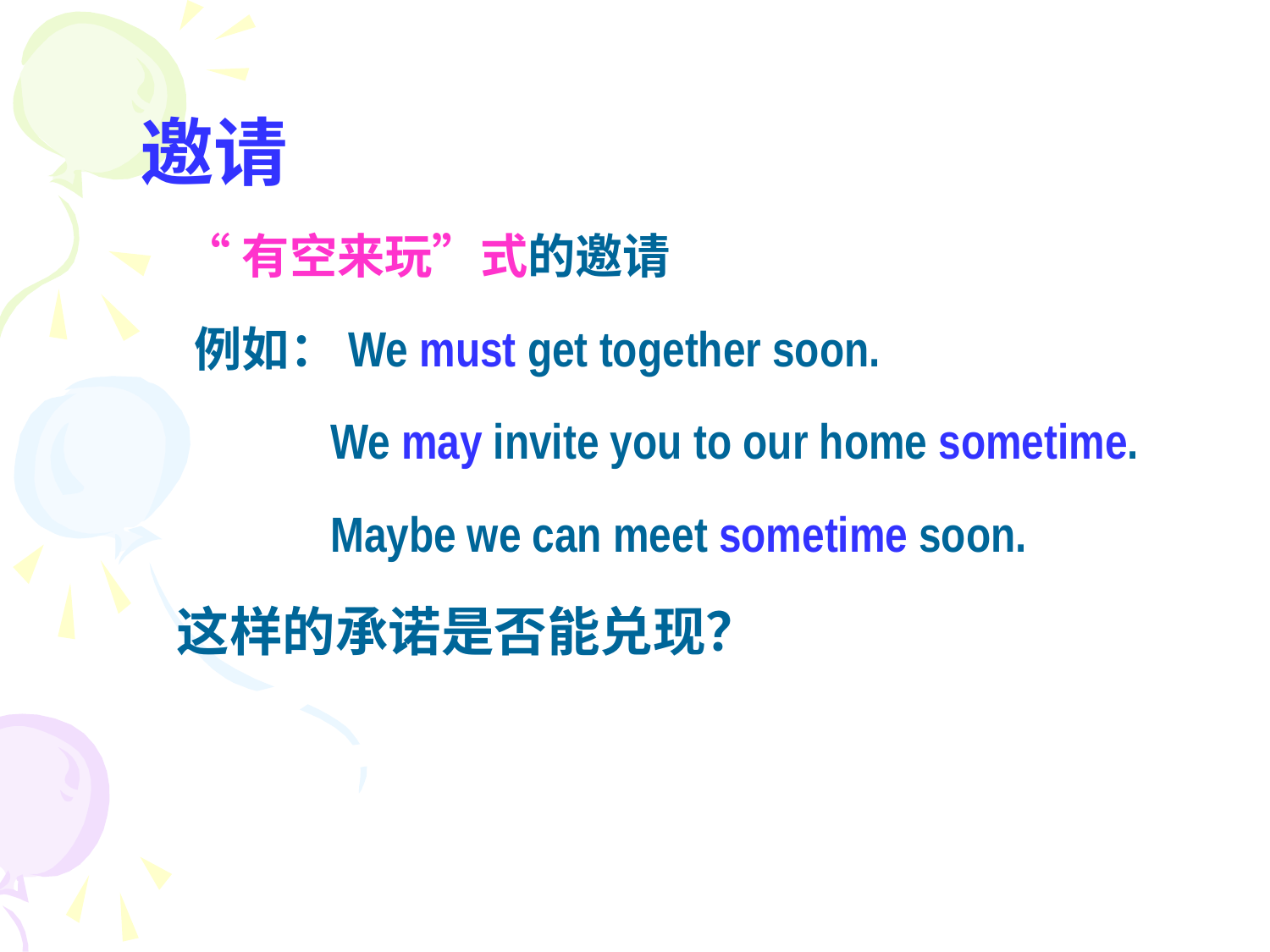

邀请
    “有空来玩”式的邀请
    例如：We must get together soon.
                 We may invite you to our home sometime.
                 Maybe we can meet sometime soon.
  这样的承诺是否能兑现？